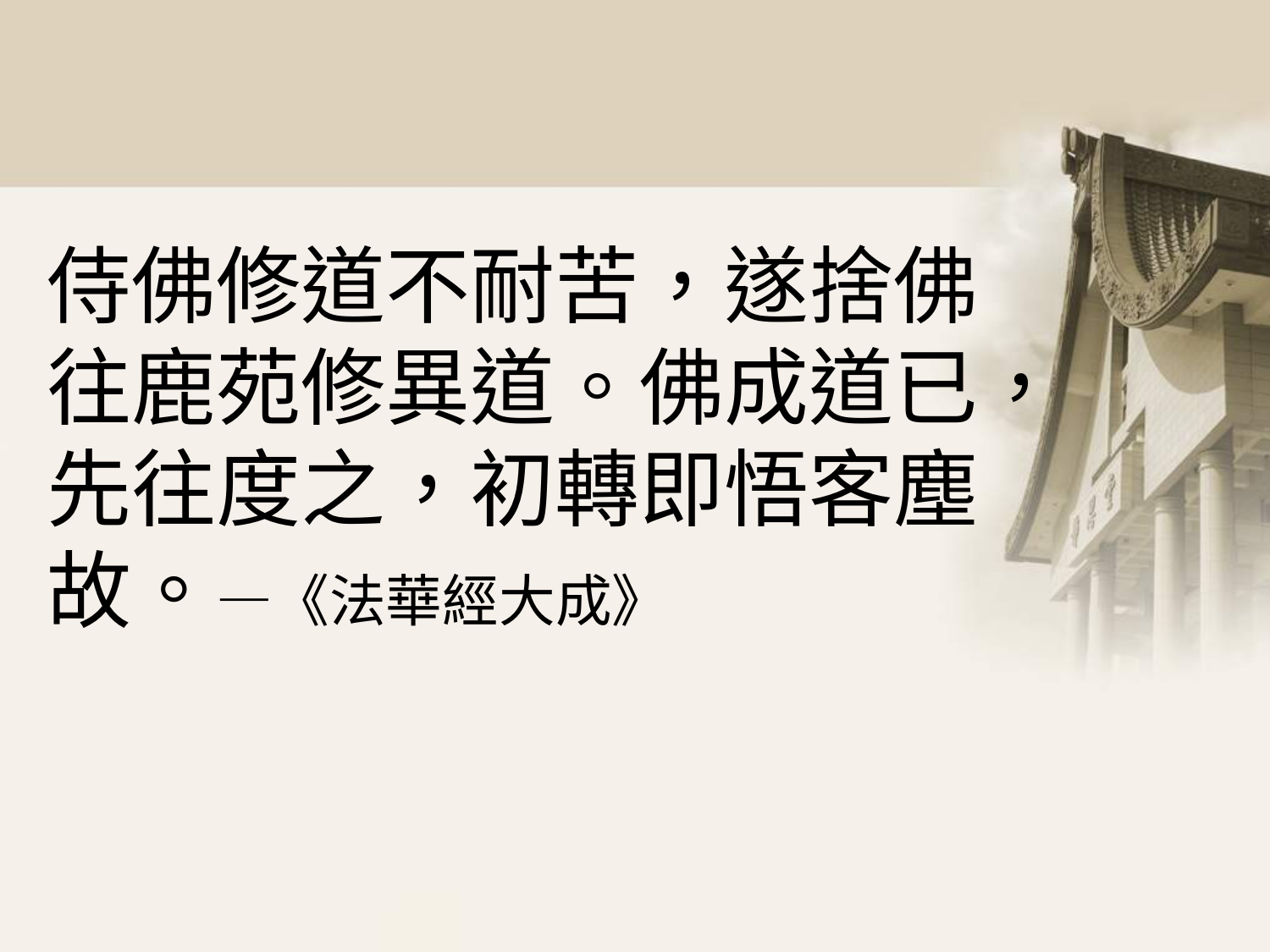

#
侍佛修道不耐苦，遂捨佛往鹿苑修異道。佛成道已，先往度之，初轉即悟客塵故。—《法華經大成》